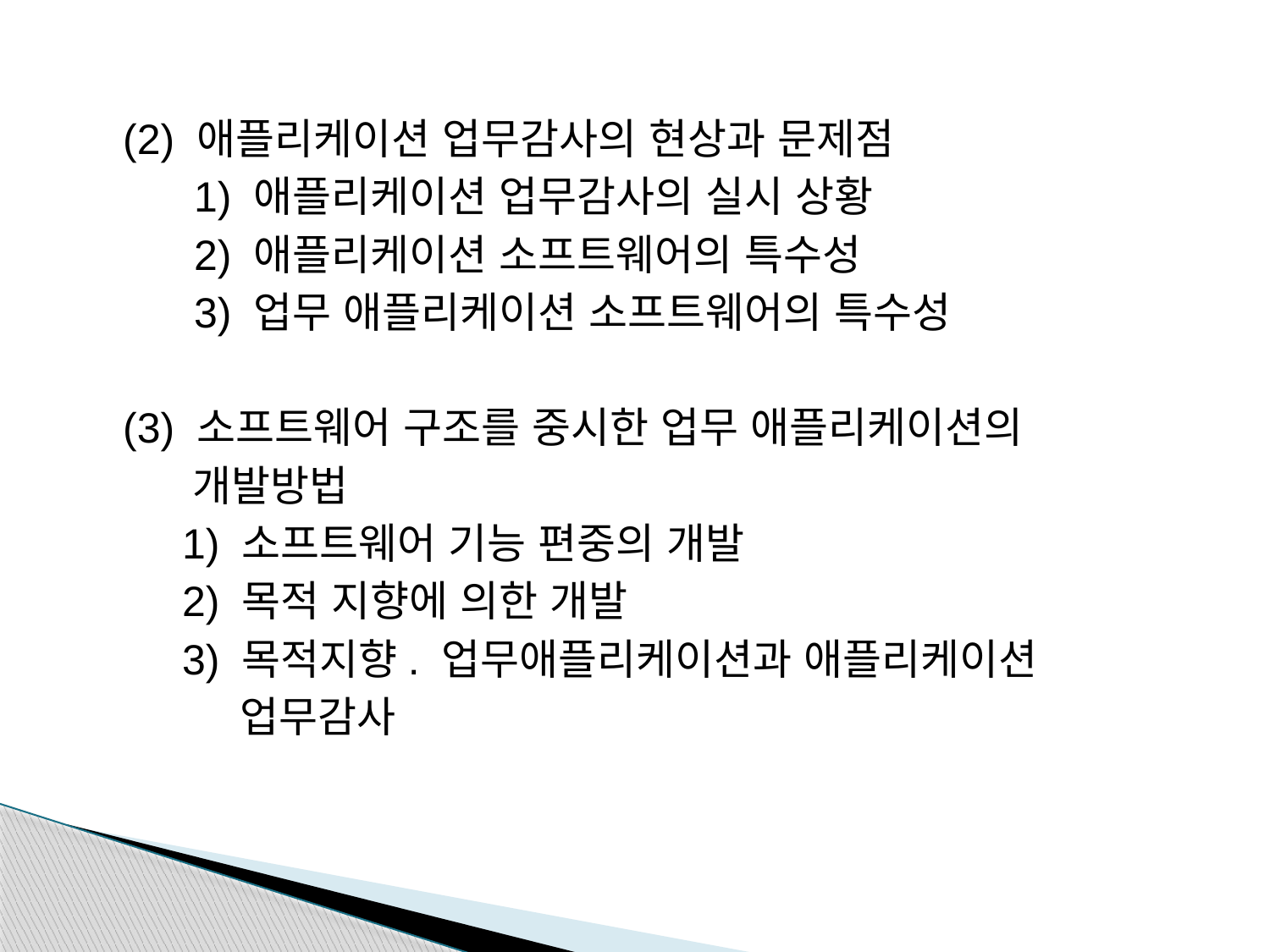

(2) 애플리케이션 업무감사의 현상과 문제점
      1) 애플리케이션 업무감사의 실시 상황
      2) 애플리케이션 소프트웨어의 특수성
      3) 업무 애플리케이션 소프트웨어의 특수성

(3) 소프트웨어 구조를 중시한 업무 애플리케이션의
     개발방법
     1) 소프트웨어 기능 편중의 개발
     2) 목적 지향에 의한 개발
     3) 목적지향. 업무애플리케이션과 애플리케이션
         업무감사